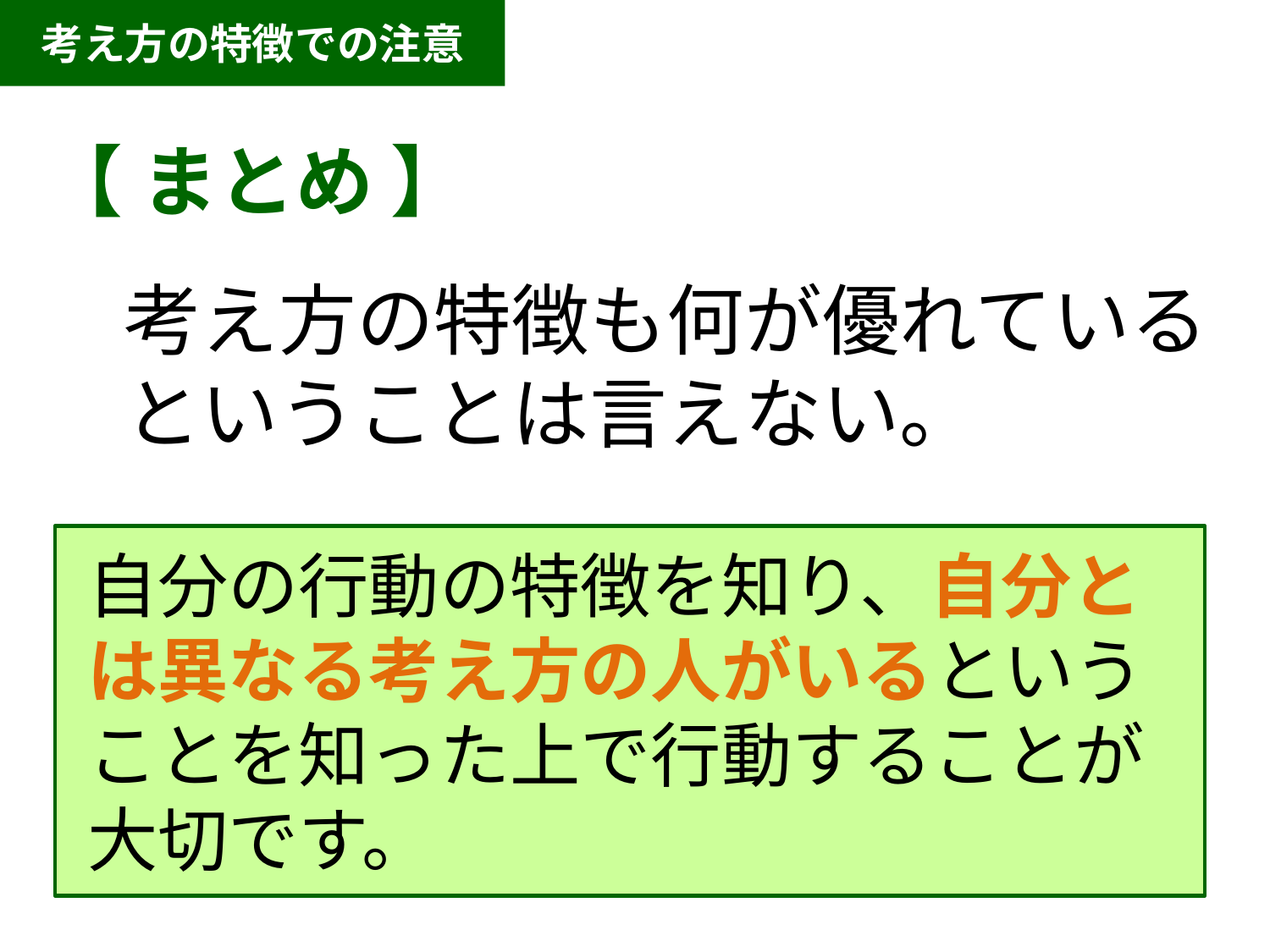

考え方の特徴での注意
【 まとめ 】
考え方の特徴も何が優れている
ということは言えない。

自分の行動の特徴を知り、自分とは異なる考え方の人がいるという
ことを知った上で行動することが大切です。